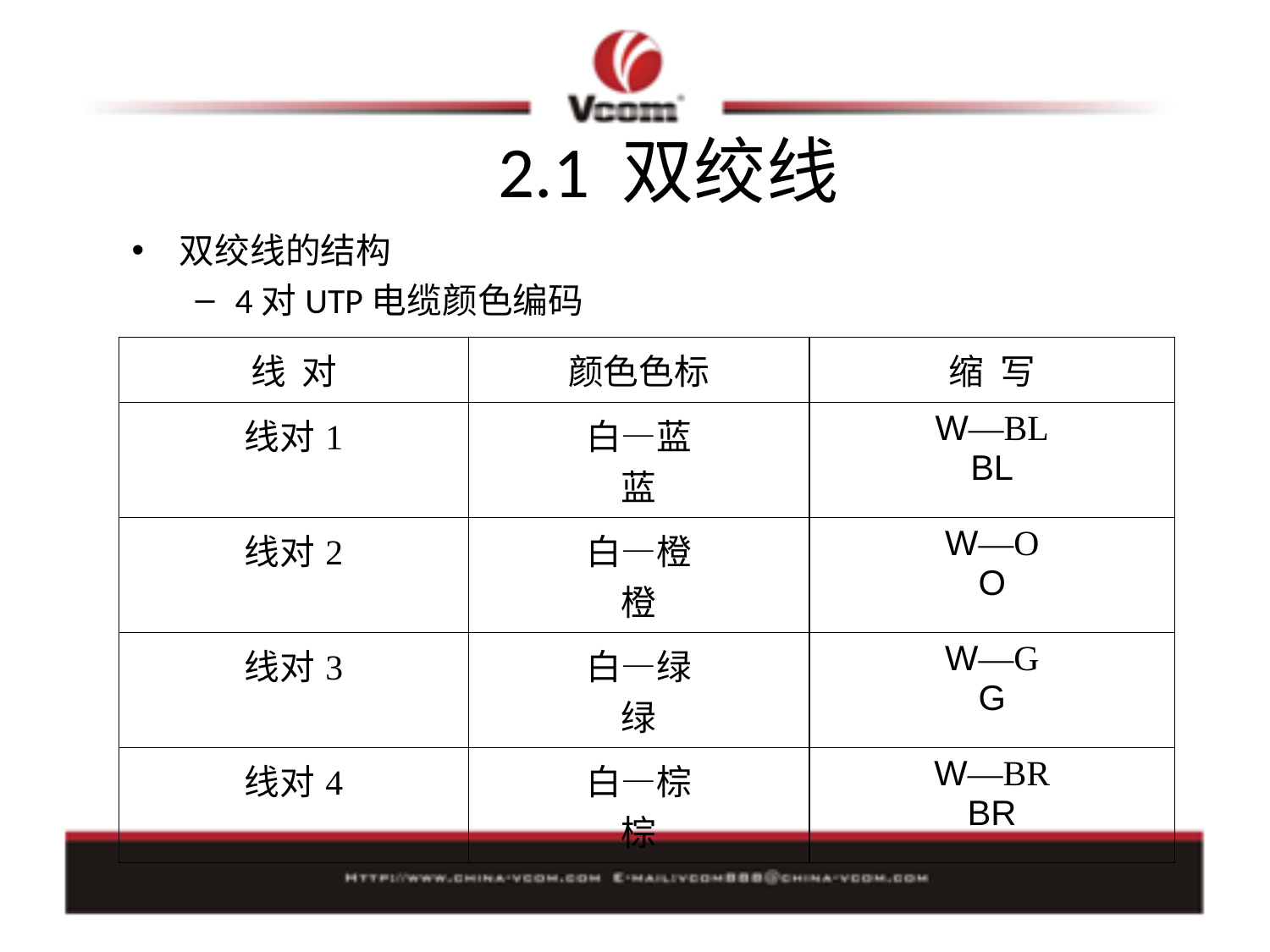

# 2.1 双绞线
双绞线的结构
4对UTP电缆颜色编码
| 线 对 | 颜色色标 | 缩 写 |
| --- | --- | --- |
| 线对1 | 白—蓝 蓝 | W—BL BL |
| 线对2 | 白—橙 橙 | W—O O |
| 线对3 | 白—绿 绿 | W—G G |
| 线对4 | 白—棕 棕 | W—BR BR |